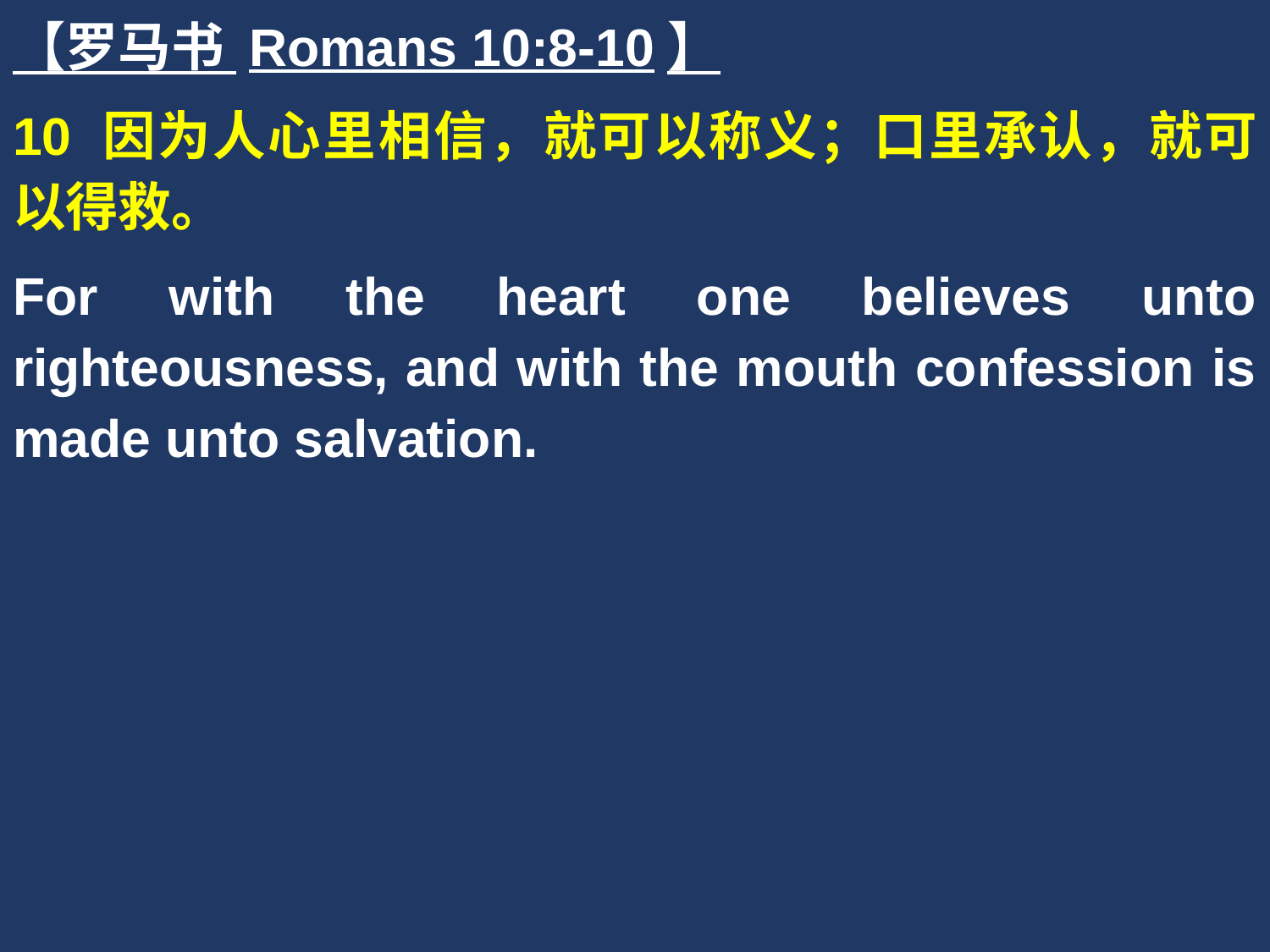

【罗马书 Romans 10:8-10】
10 因为人心里相信，就可以称义；口里承认，就可以得救。
For with the heart one believes unto righteousness, and with the mouth confession is made unto salvation.